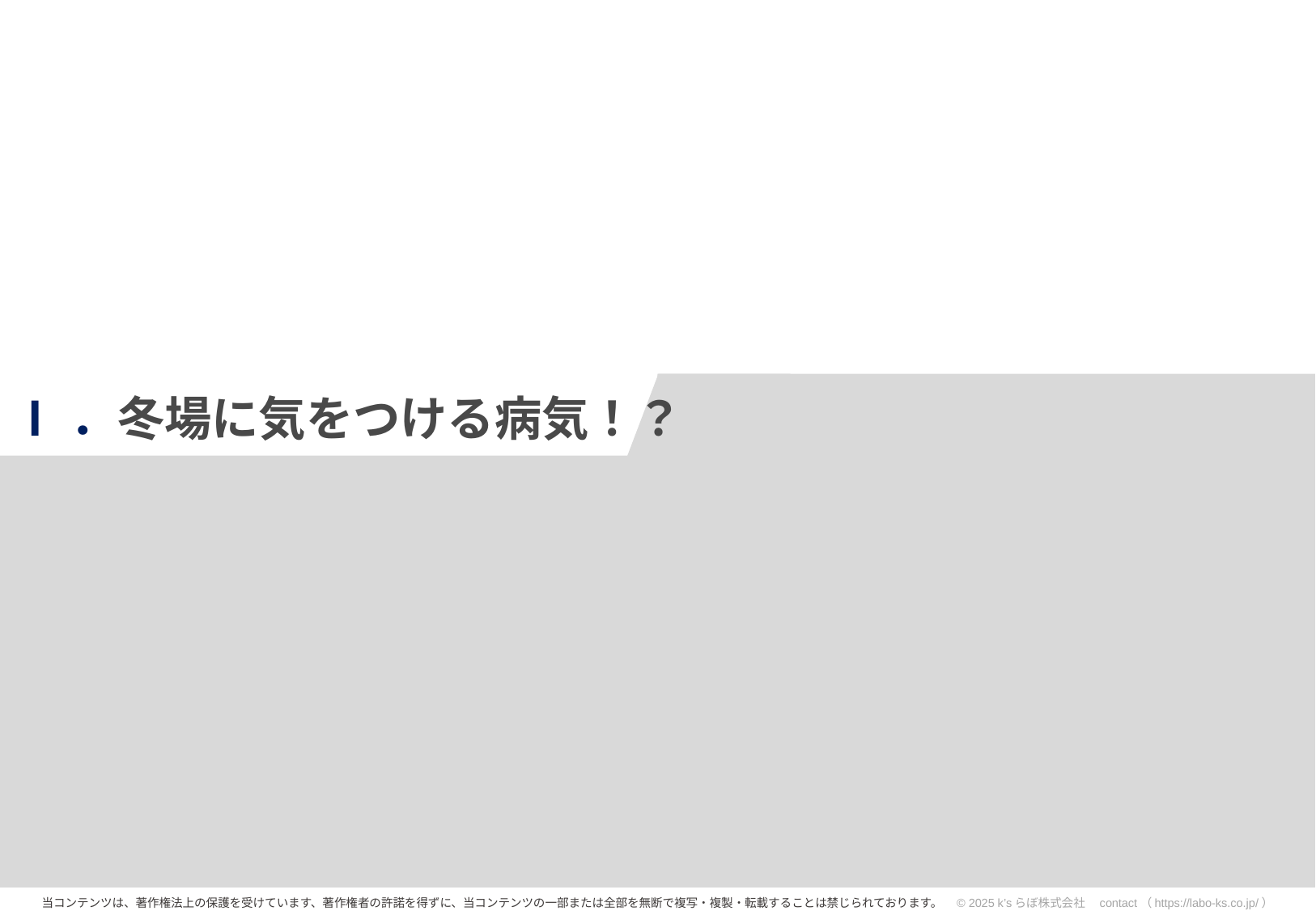

Ⅰ．冬場に気をつける病気！？

当コンテンツは、著作権法上の保護を受けています、著作権者の許諾を得ずに、当コンテンツの一部または全部を無断で複写・複製・転載することは禁じられております。　© 2025 k’sらぼ株式会社　contact（https://labo-ks.co.jp/）